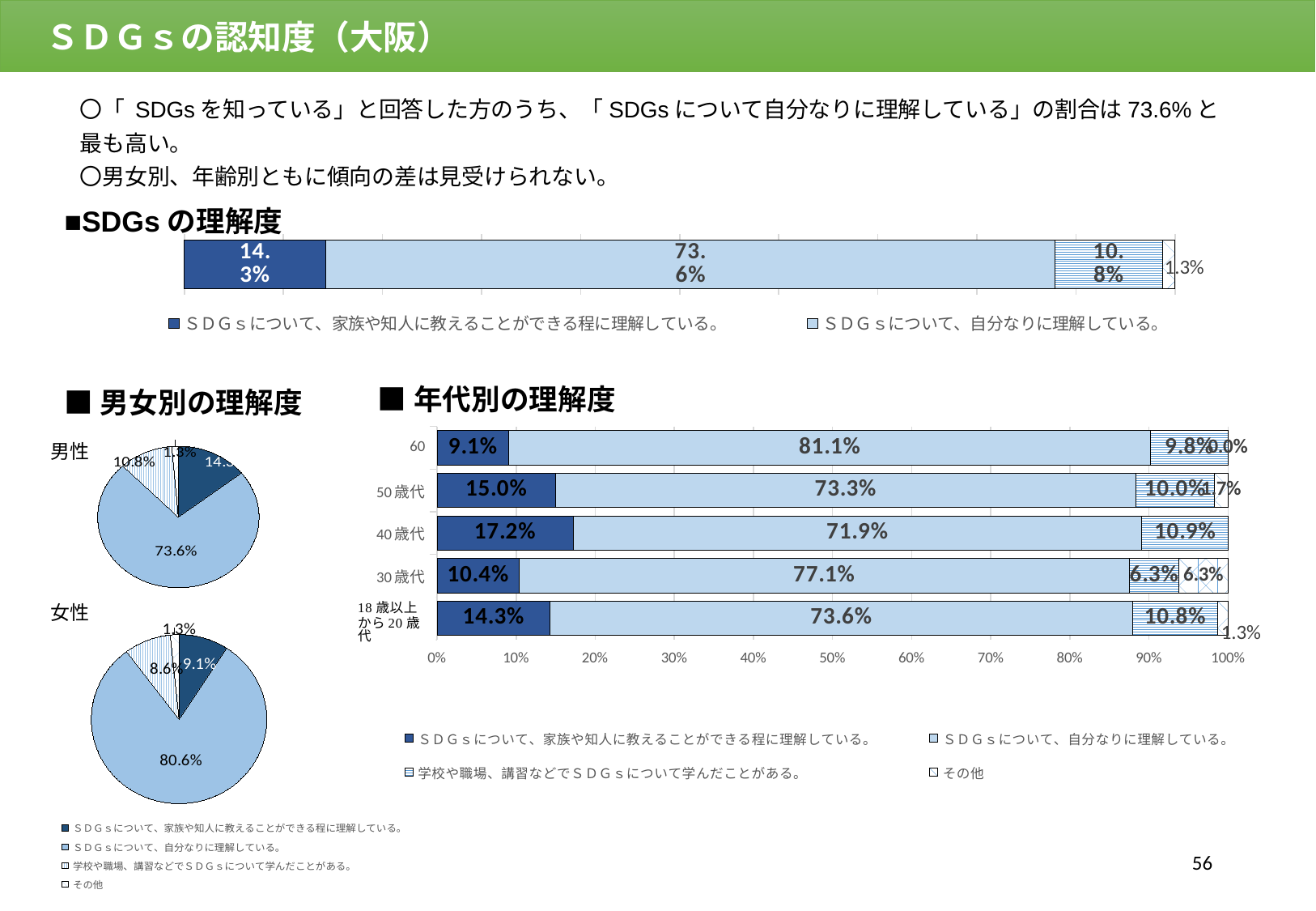

ＳＤＧｓの認知度（大阪）
〇「 SDGsを知っている」と回答した方のうち、「SDGsについて自分なりに理解している」の割合は73.6%と最も高い。
〇男女別、年齢別ともに傾向の差は見受けられない。
■SDGsの理解度

### Chart

| Category | ＳＤＧｓについて、家族や知人に教えることができる程に理解している。 | ＳＤＧｓについて、自分なりに理解している。 | 学校や職場、講習などでＳＤＧｓについて学んだことがある。 | その他 |
|---|---|---|---|---|
| 2022年９月 | 14.3 | 73.6 | 10.8 | 1.3 |
■年代別の理解度
■男女別の理解度

### Chart

| Category | 2022年９月 |
|---|---|
| ＳＤＧｓについて、家族や知人に教えることができる程に理解している。 | 14.3 |
| ＳＤＧｓについて、自分なりに理解している。 | 73.6 |
| 学校や職場、講習などでＳＤＧｓについて学んだことがある。 | 10.8 |
| その他 | 1.3 |

### Chart

| Category | ＳＤＧｓについて、家族や知人に教えることができる程に理解している。 | ＳＤＧｓについて、自分なりに理解している。 | 学校や職場、講習などでＳＤＧｓについて学んだことがある。 | その他 |
|---|---|---|---|---|
| 18歳以上～20歳代 | 14.3 | 73.6 | 10.8 | 1.3 |
| 30歳代 | 10.4 | 77.1 | 6.3 | 6.3 |
| 40歳代 | 17.2 | 71.9 | 10.9 | 0.0 |
| 50歳代 | 15.0 | 73.3 | 10.0 | 1.7 |
| 60歳代以上 | 9.1 | 81.1 | 9.8 | 0.0 |
男性
女性

### Chart

| Category | 2022年９月 |
|---|---|
| ＳＤＧｓについて、家族や知人に教えることができる程に理解している。 | 9.1 |
| ＳＤＧｓについて、自分なりに理解している。 | 80.6 |
| 学校や職場、講習などでＳＤＧｓについて学んだことがある。 | 8.6 |
| その他 | 1.6 |
56